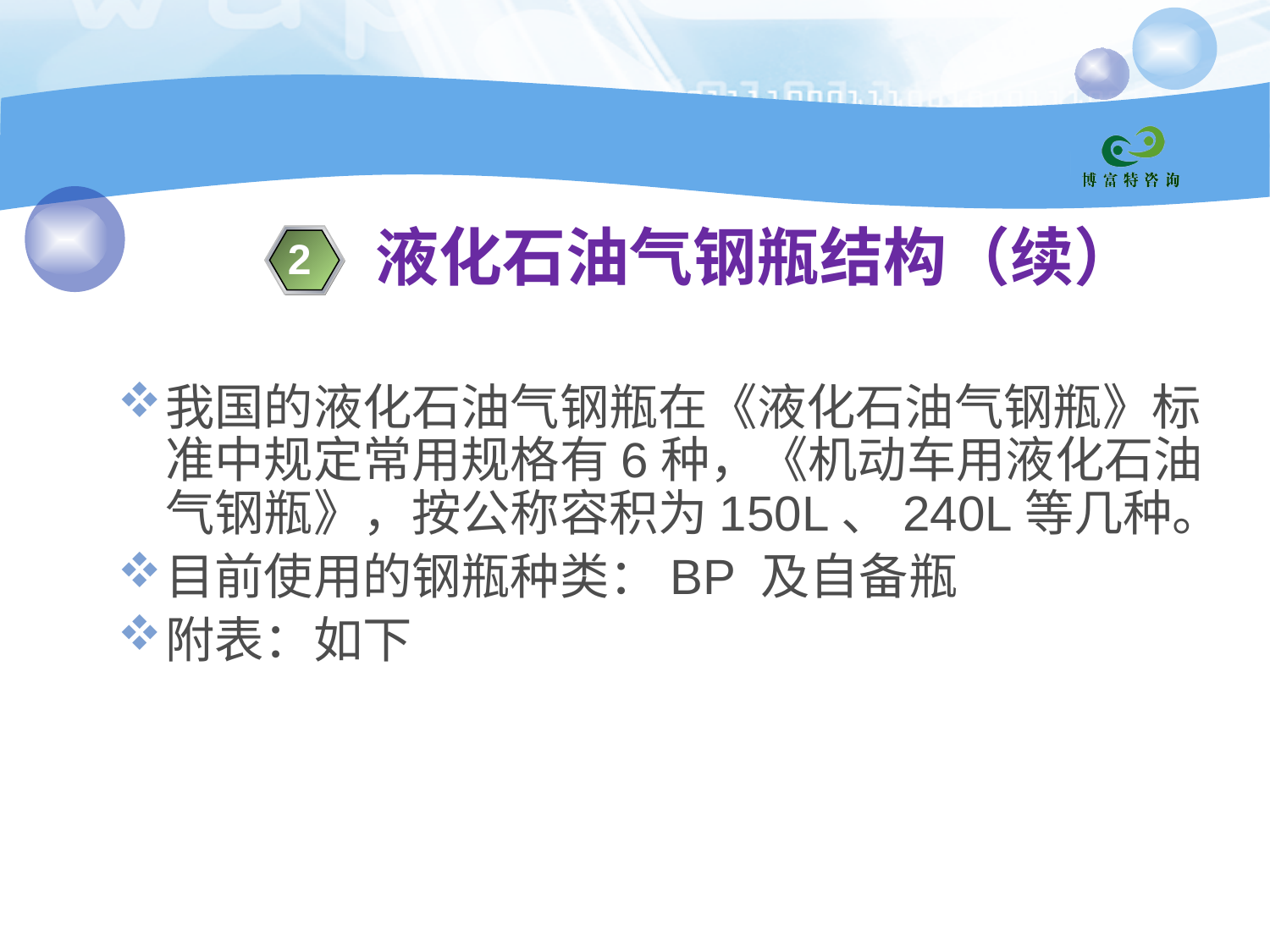

液化石油气钢瓶结构（续）

2

2
我国的液化石油气钢瓶在《液化石油气钢瓶》标准中规定常用规格有6种，《机动车用液化石油气钢瓶》，按公称容积为150L、240L等几种。
目前使用的钢瓶种类：BP 及自备瓶
附表：如下